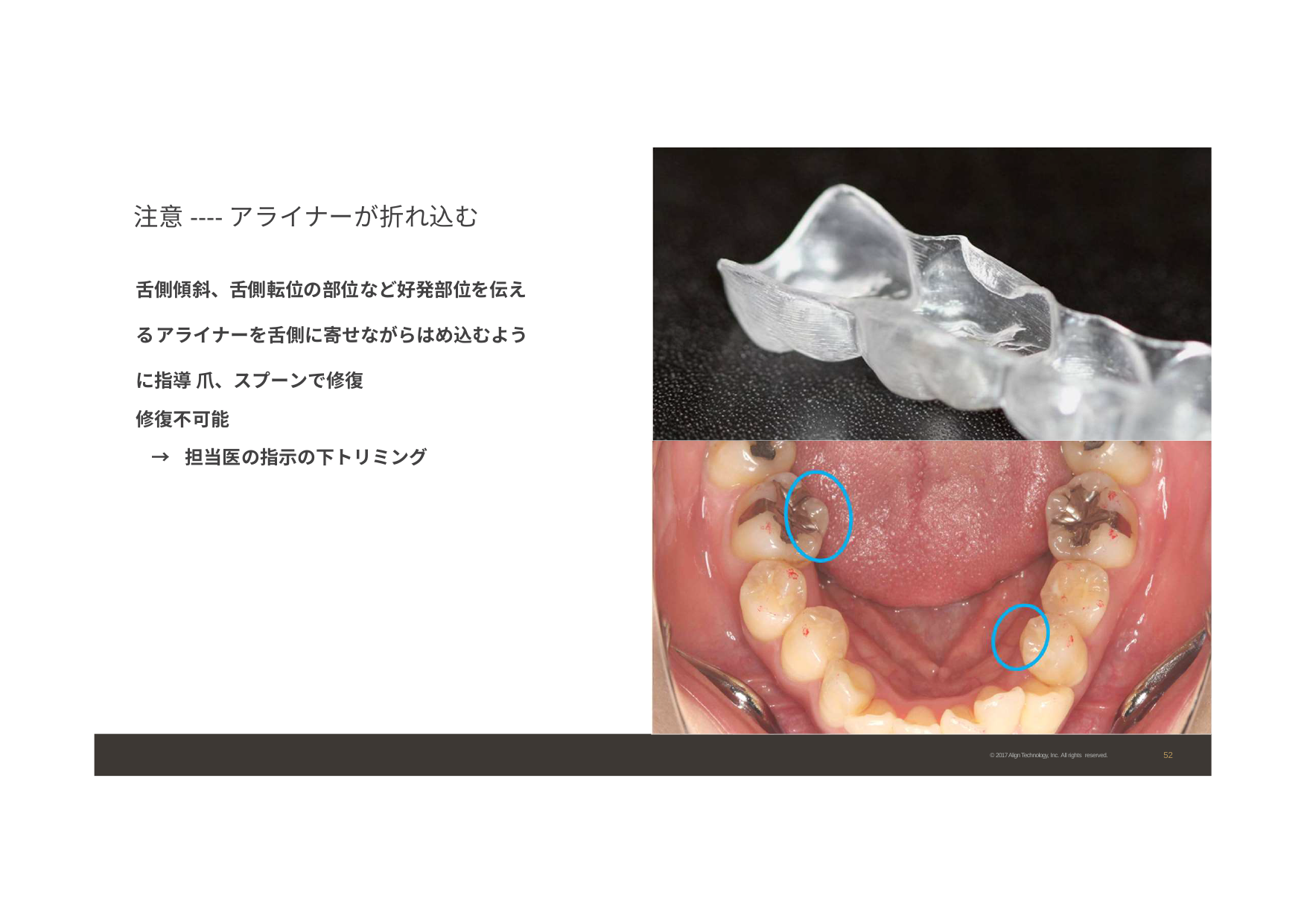

注意----アライナーが折れ込む

舌側傾斜、舌側転位の部位など好発部位を伝える アライナーを舌側に寄せながらはめ込むように指導 爪、スプーンで修復

修復不可能

→ 担当医の指示の下トリミング
52
© 2017 Align Technology, Inc. All rights reserved.